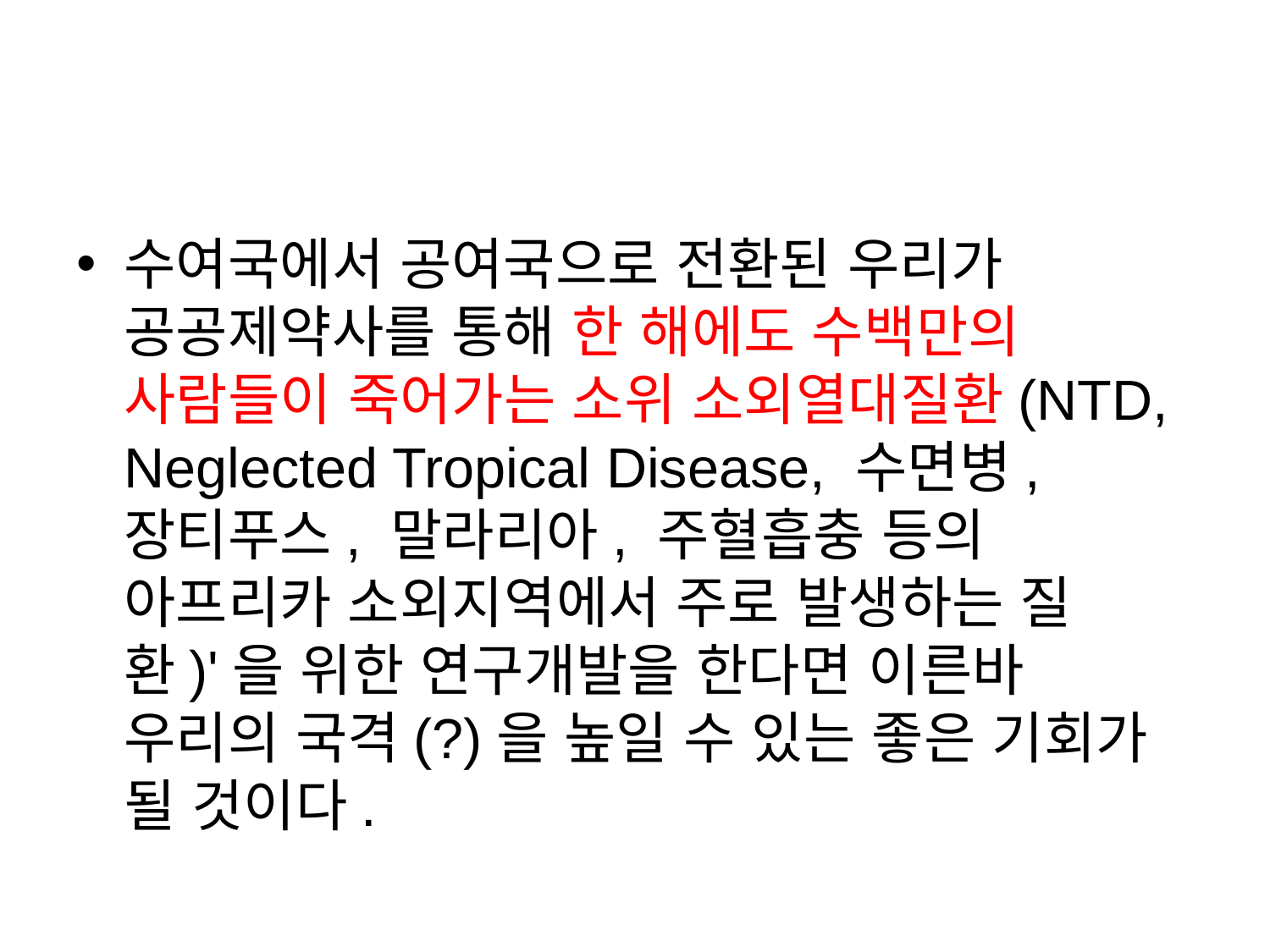

#
수여국에서 공여국으로 전환된 우리가 공공제약사를 통해 한 해에도 수백만의 사람들이 죽어가는 소위 소외열대질환(NTD, Neglected Tropical Disease, 수면병, 장티푸스, 말라리아, 주혈흡충 등의 아프리카 소외지역에서 주로 발생하는 질환)'을 위한 연구개발을 한다면 이른바 우리의 국격(?)을 높일 수 있는 좋은 기회가 될 것이다.